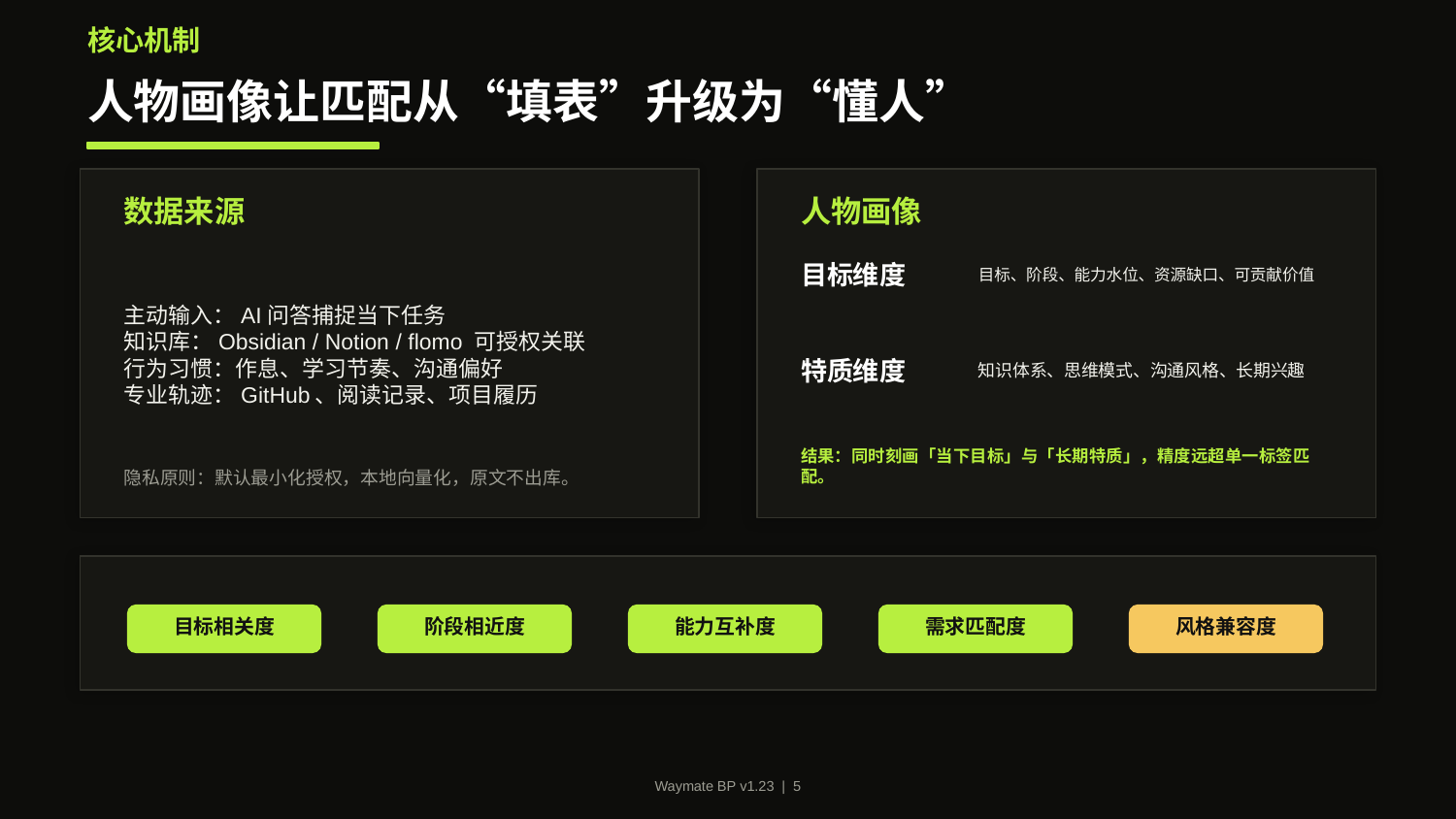

核心机制
人物画像让匹配从“填表”升级为“懂人”

数据来源
人物画像
主动输入：AI问答捕捉当下任务
知识库：Obsidian / Notion / flomo 可授权关联
行为习惯：作息、学习节奏、沟通偏好
专业轨迹：GitHub、阅读记录、项目履历
目标维度
目标、阶段、能力水位、资源缺口、可贡献价值
特质维度
知识体系、思维模式、沟通风格、长期兴趣
结果：同时刻画「当下目标」与「长期特质」，精度远超单一标签匹配。
隐私原则：默认最小化授权，本地向量化，原文不出库。

目标相关度
阶段相近度
能力互补度
需求匹配度
风格兼容度
Waymate BP v1.23  |  5